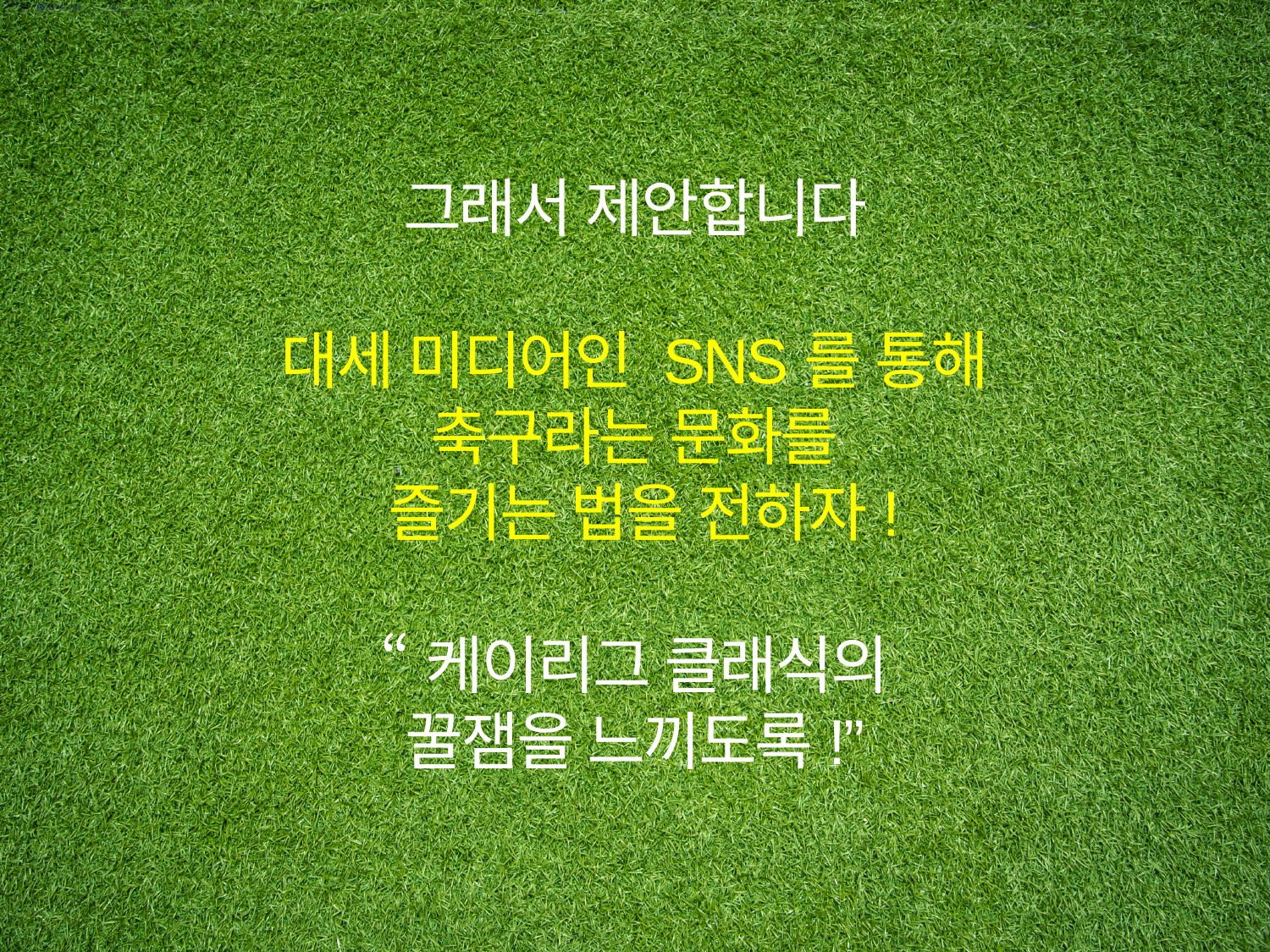

그래서 제안합니다

대세 미디어인 SNS를 통해
축구라는 문화를
 즐기는 법을 전하자!

“케이리그 클래식의
꿀잼을 느끼도록!”